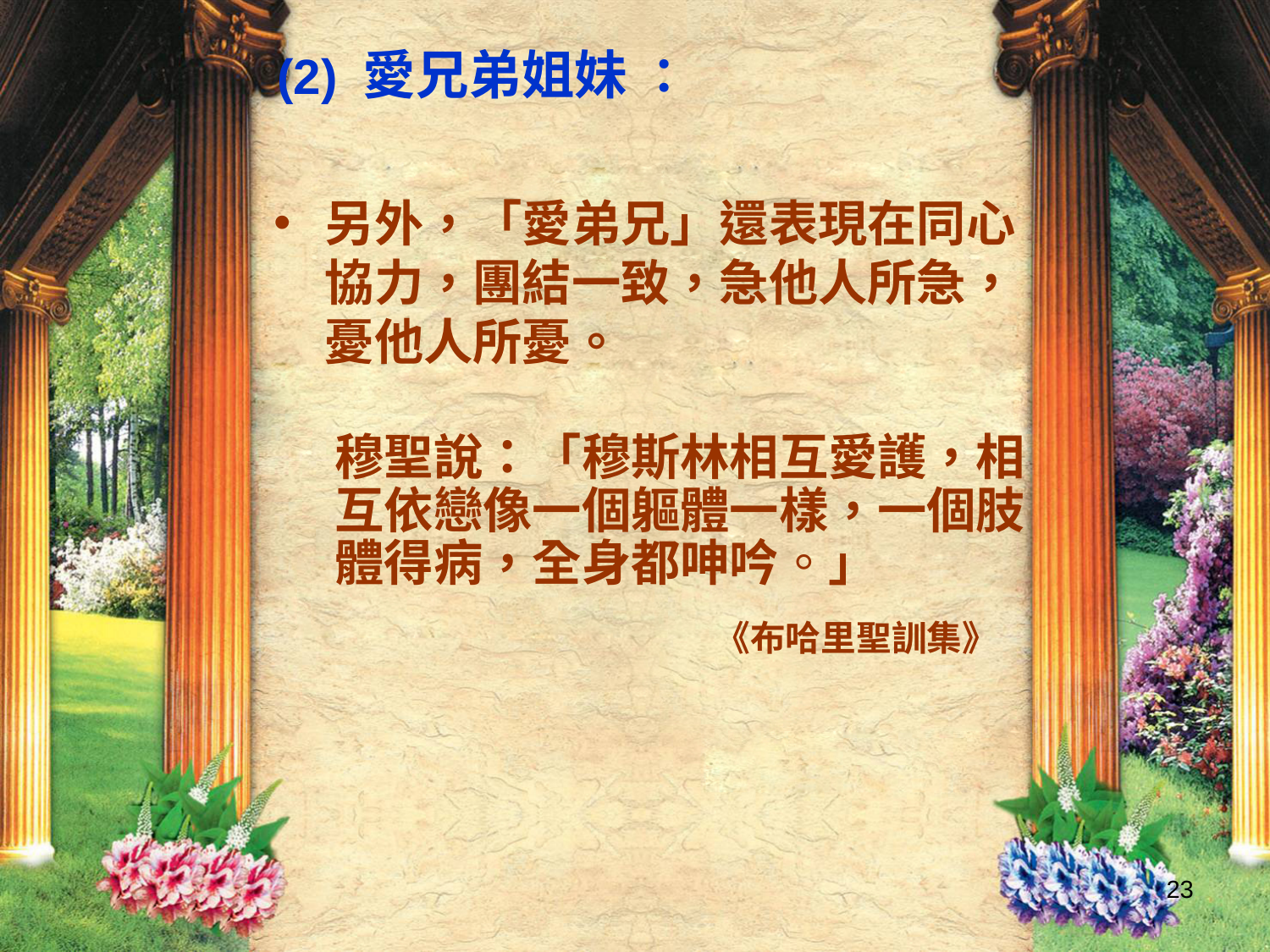

(2) 愛兄弟姐妹 ：
另外，「愛弟兄」還表現在同心協力，團結一致，急他人所急，憂他人所憂。
穆聖說：「穆斯林相互愛護，相互依戀像一個軀體一樣，一個肢體得病，全身都呻吟。」
《布哈里聖訓集》
23